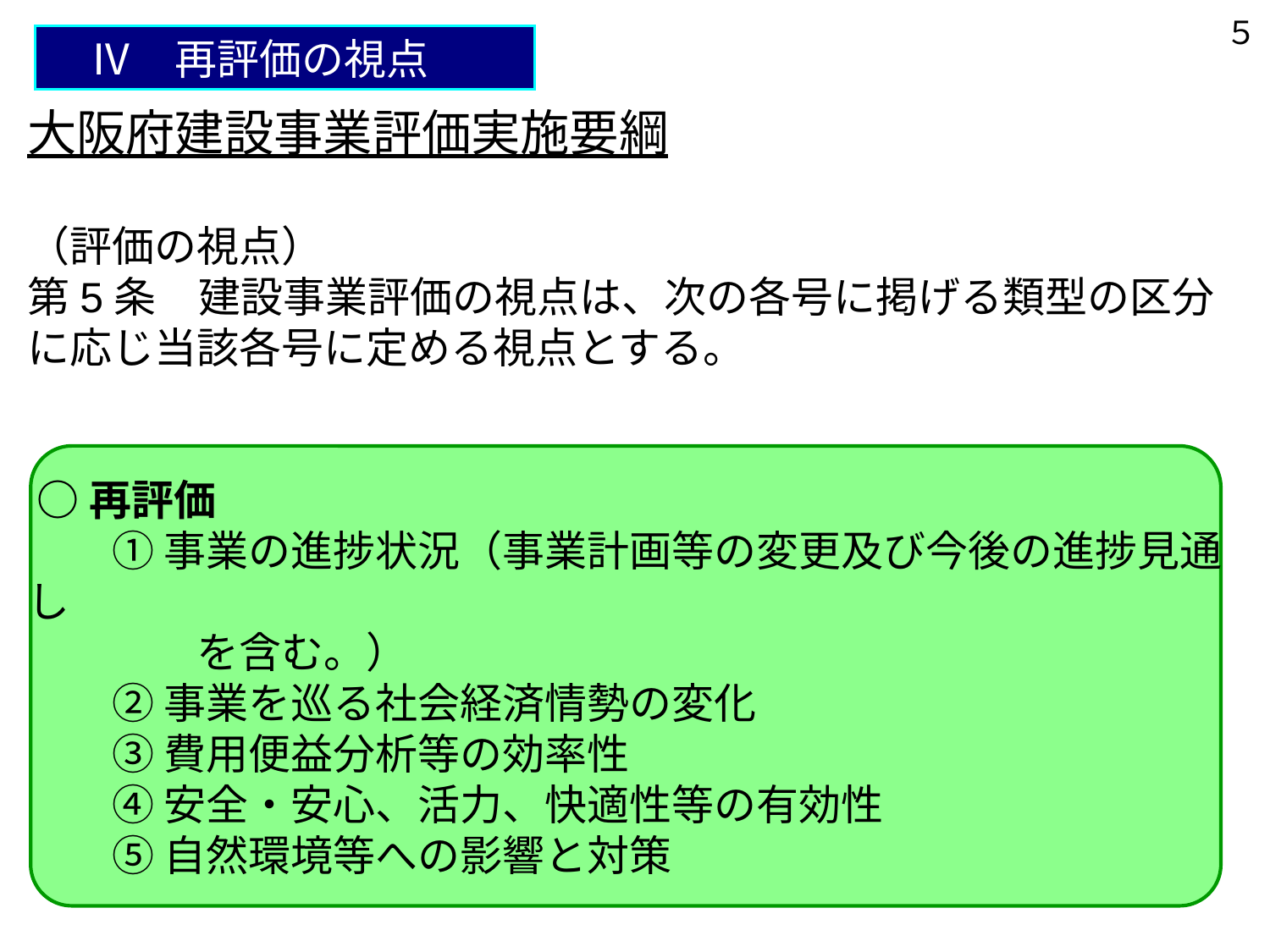

５
　Ⅳ　再評価の視点
大阪府建設事業評価実施要綱

（評価の視点）
第5条　建設事業評価の視点は、次の各号に掲げる類型の区分に応じ当該各号に定める視点とする。

 ○再評価
　　① 事業の進捗状況（事業計画等の変更及び今後の進捗見通し
　　　　を含む。）
　　② 事業を巡る社会経済情勢の変化
　　③ 費用便益分析等の効率性
　　④ 安全・安心、活力、快適性等の有効性
　　⑤ 自然環境等への影響と対策